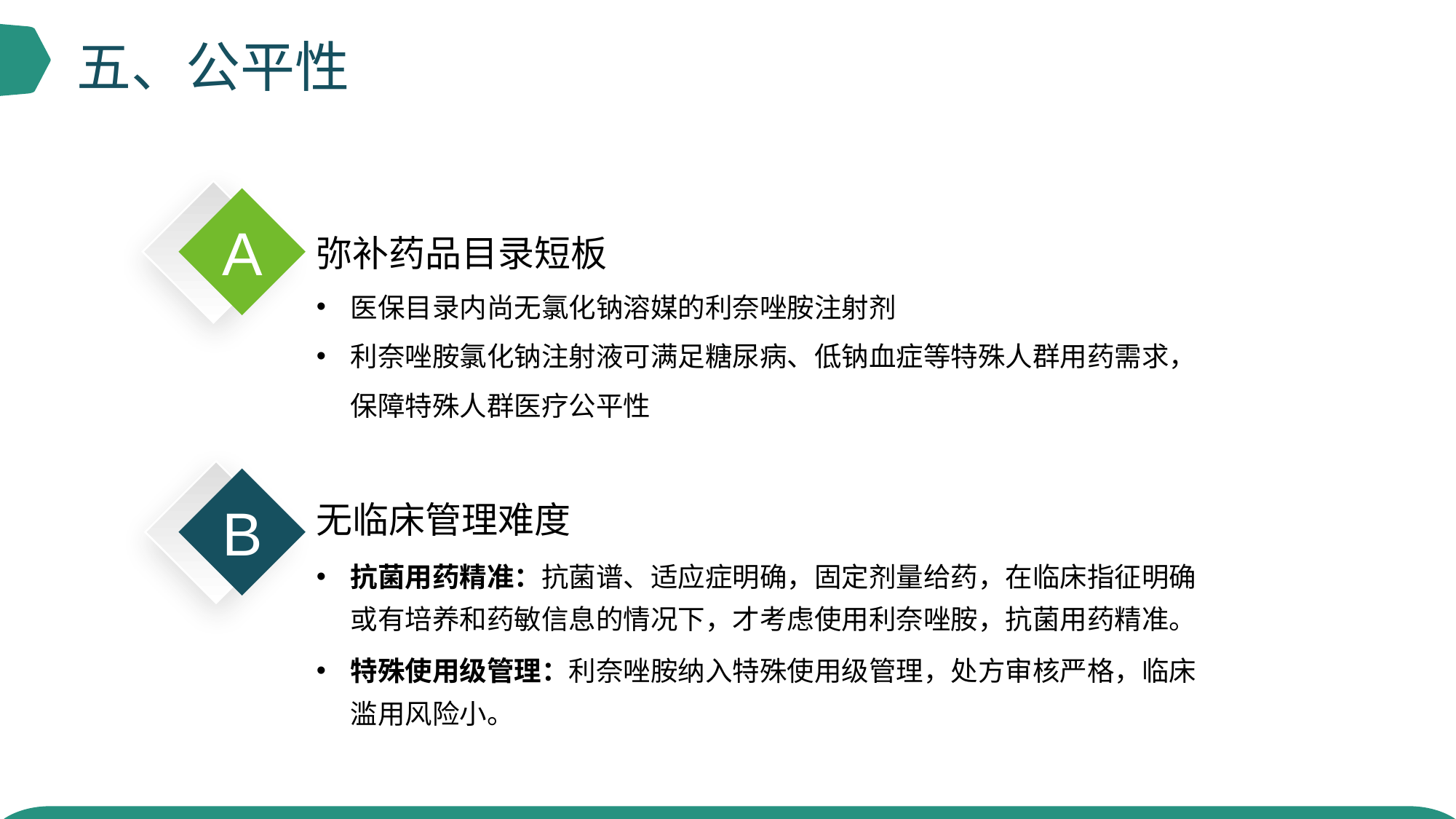

五、公平性

弥补药品目录短板
医保目录内尚无氯化钠溶媒的利奈唑胺注射剂
利奈唑胺氯化钠注射液可满足糖尿病、低钠血症等特殊人群用药需求，保障特殊人群医疗公平性
A

无临床管理难度
抗菌用药精准：抗菌谱、适应症明确，固定剂量给药，在临床指征明确或有培养和药敏信息的情况下，才考虑使用利奈唑胺，抗菌用药精准。
特殊使用级管理：利奈唑胺纳入特殊使用级管理，处方审核严格，临床滥用风险小。
B